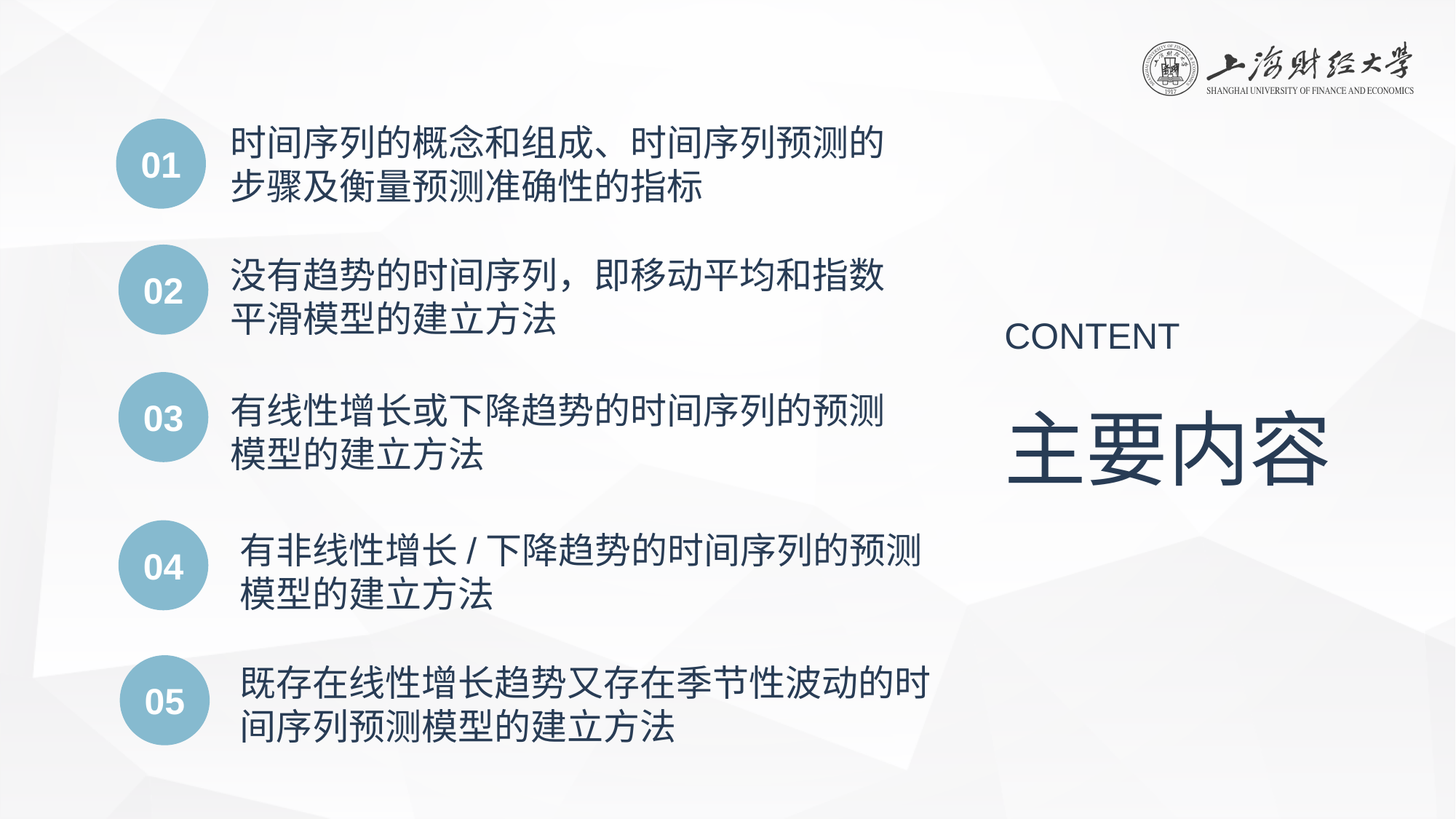

时间序列的概念和组成、时间序列预测的步骤及衡量预测准确性的指标
01
02
没有趋势的时间序列，即移动平均和指数平滑模型的建立方法
CONTENT
03
有线性增长或下降趋势的时间序列的预测模型的建立方法
主要内容
04
有非线性增长/下降趋势的时间序列的预测模型的建立方法
既存在线性增长趋势又存在季节性波动的时间序列预测模型的建立方法
05